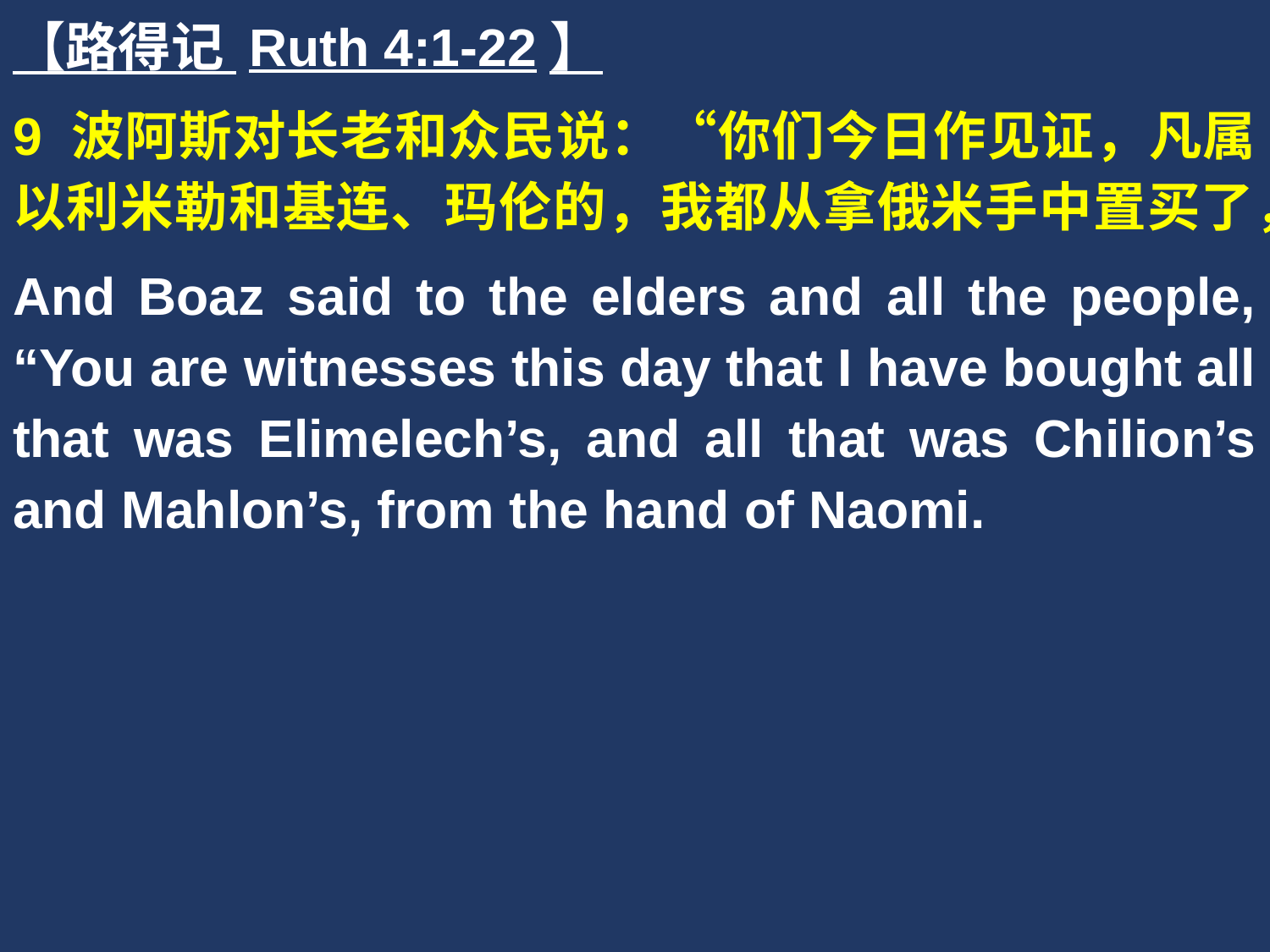

【路得记 Ruth 4:1-22】
9 波阿斯对长老和众民说：“你们今日作见证，凡属以利米勒和基连、玛伦的，我都从拿俄米手中置买了，
And Boaz said to the elders and all the people, “You are witnesses this day that I have bought all that was Elimelech’s, and all that was Chilion’s and Mahlon’s, from the hand of Naomi.